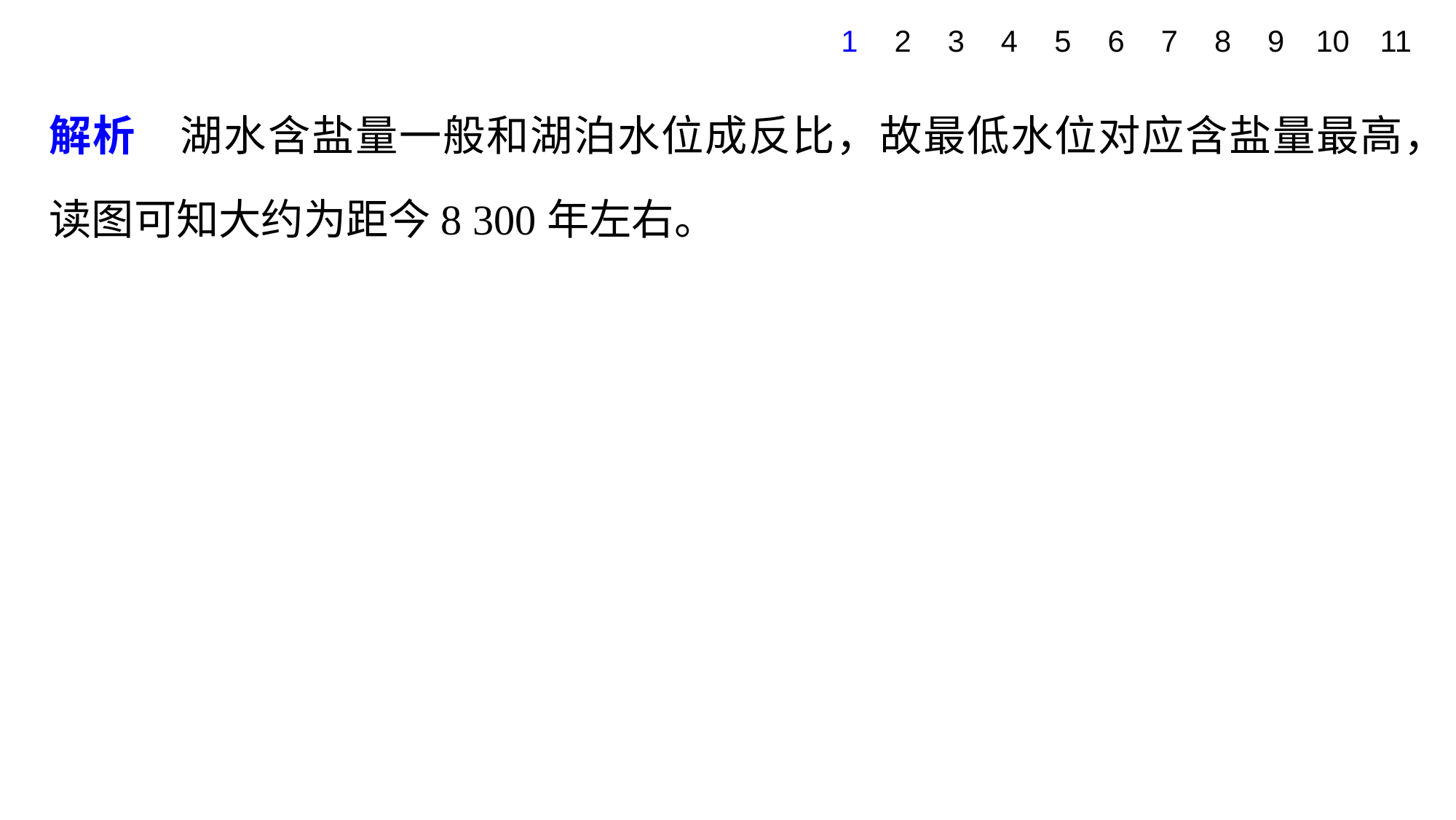

1
2
3
4
5
6
7
8
9
10
11
解析　湖水含盐量一般和湖泊水位成反比，故最低水位对应含盐量最高，读图可知大约为距今8 300年左右。